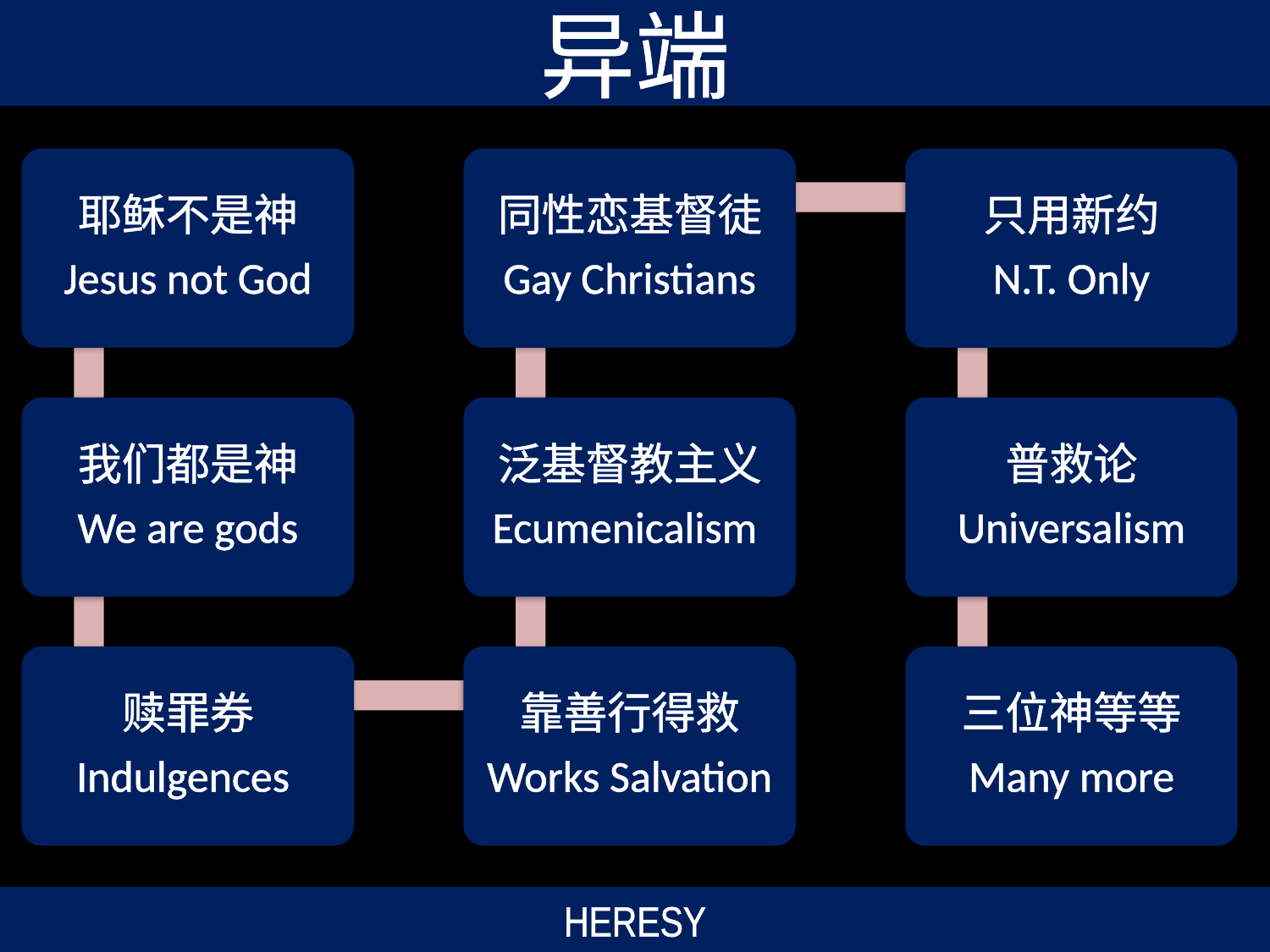

异端
耶稣不是神
Jesus not God
我们都是神
We are gods
赎罪券
Indulgences
靠善行得救
Works Salvation
泛基督教主义
Ecumenicalism
同性恋基督徒
Gay Christians
只用新约
N.T. Only
普救论
Universalism
三位神等等
Many more
HERESY